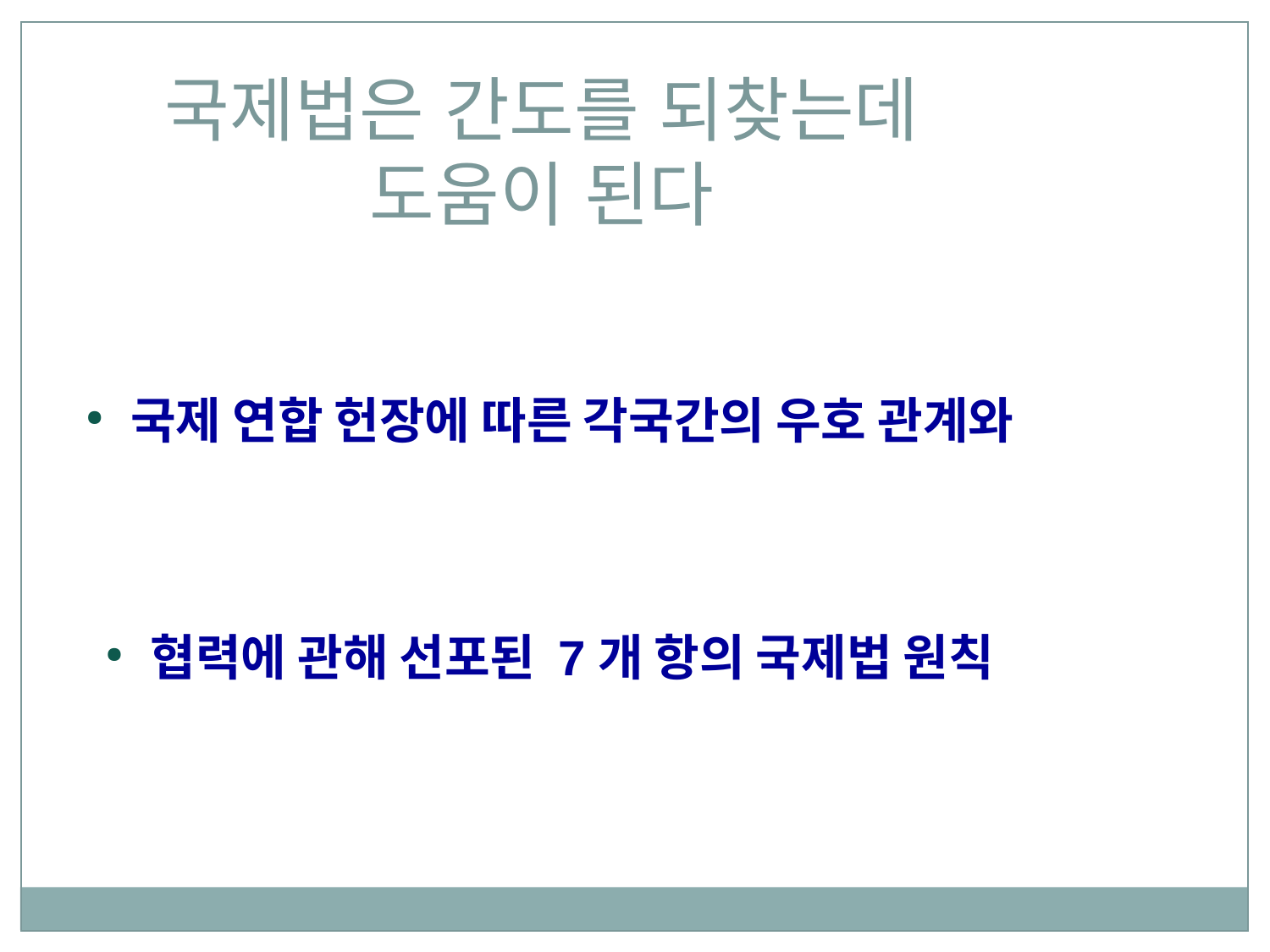

국제법은 간도를 되찾는데
도움이 된다

국제 연합 헌장에 따른 각국간의 우호 관계와

협력에 관해 선포된 7개 항의 국제법 원칙